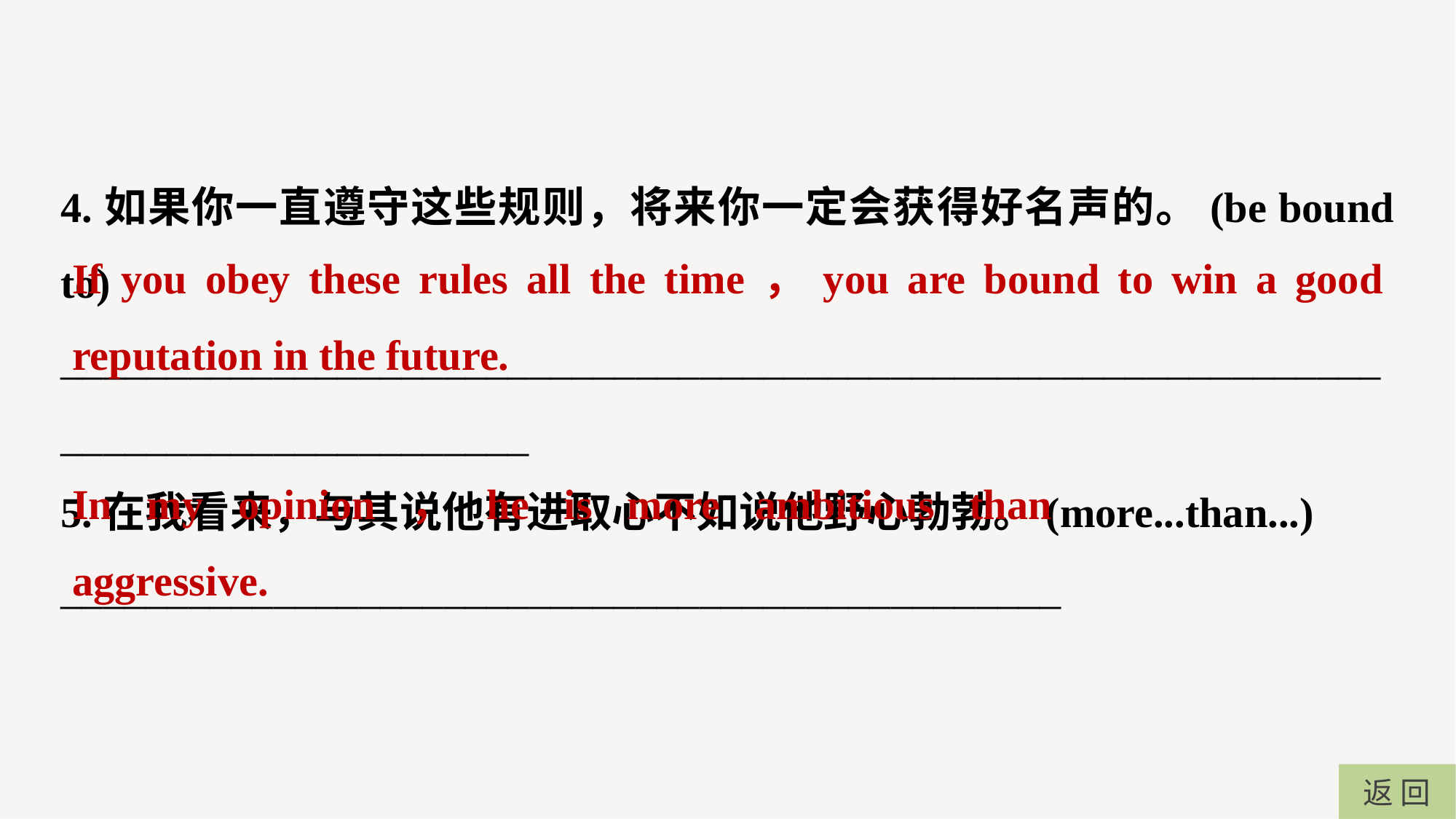

4.如果你一直遵守这些规则，将来你一定会获得好名声的。(be bound to)
____________________________________________________________________________________
5.在我看来，与其说他有进取心不如说他野心勃勃。(more...than...)
_______________________________________________
If you obey these rules all the time，you are bound to win a good reputation in the future.
In my opinion，he is more ambitious than aggressive.
返 回